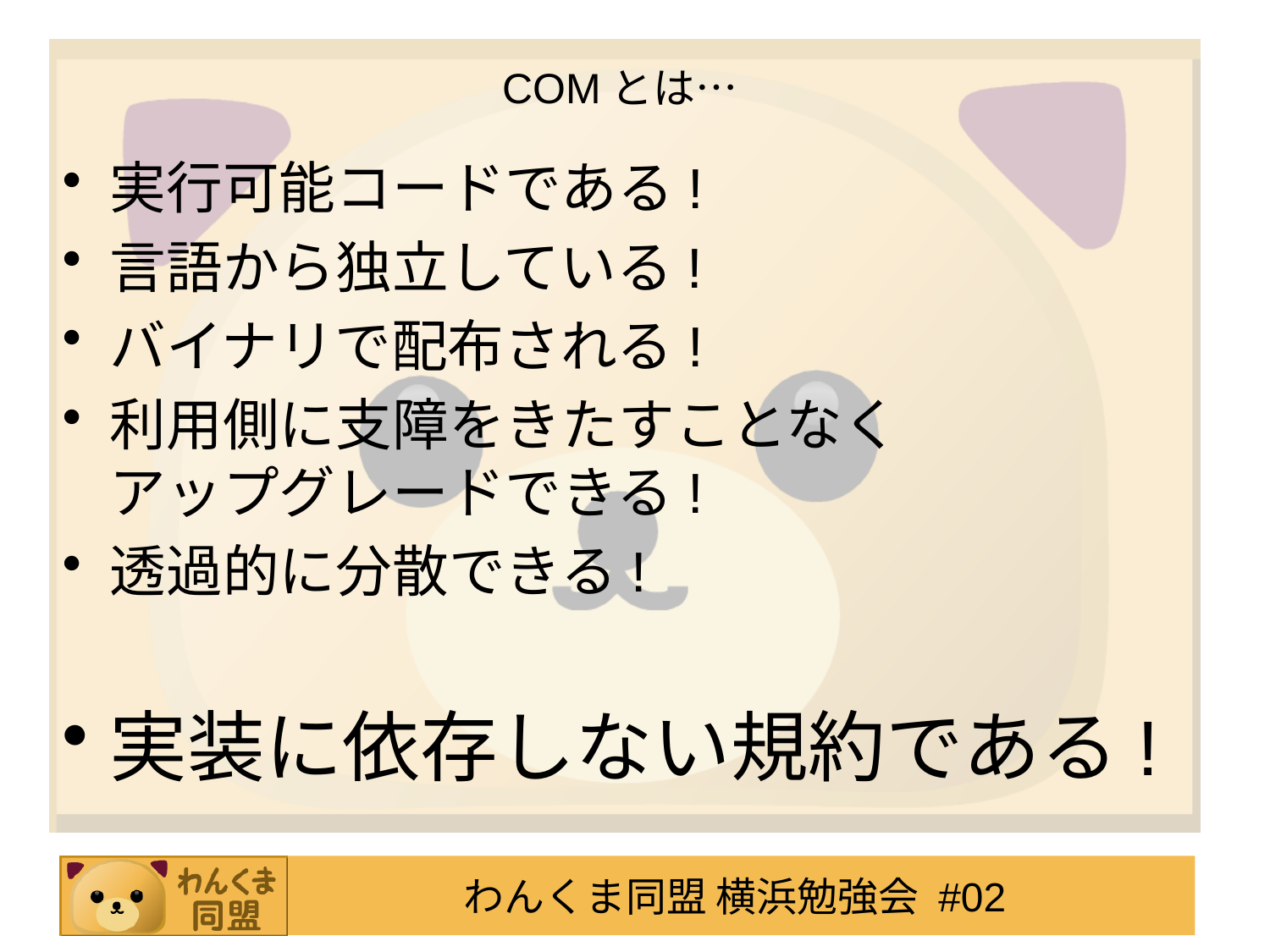

# COMとは…
実行可能コードである!
言語から独立している!
バイナリで配布される!
利用側に支障をきたすことなく
アップグレードできる!
透過的に分散できる!

実装に依存しない規約である!